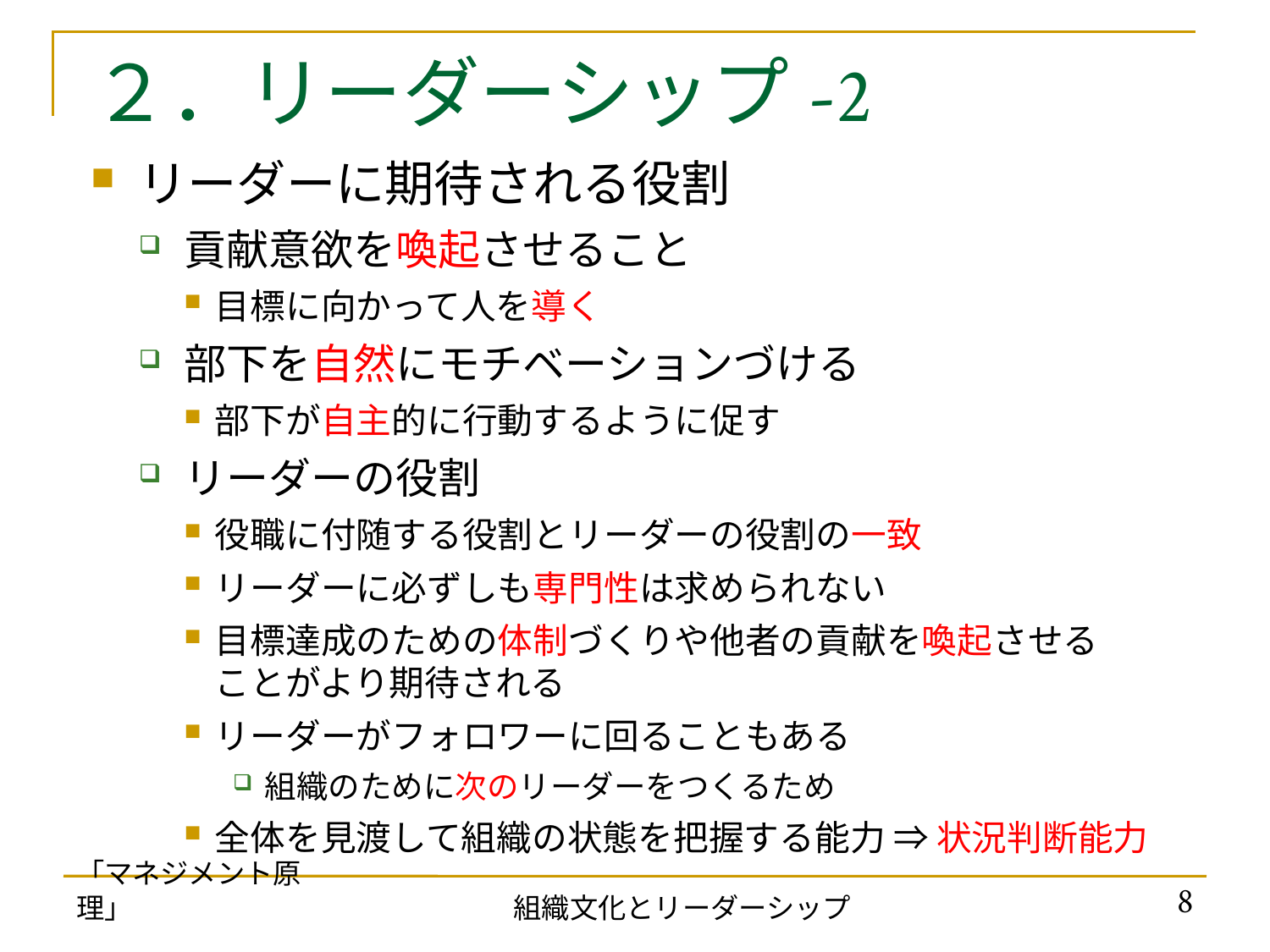

# ２．リーダーシップ-2
リーダーに期待される役割
貢献意欲を喚起させること
目標に向かって人を導く
部下を自然にモチベーションづける
部下が自主的に行動するように促す
リーダーの役割
役職に付随する役割とリーダーの役割の一致
リーダーに必ずしも専門性は求められない
目標達成のための体制づくりや他者の貢献を喚起させる
ことがより期待される
リーダーがフォロワーに回ることもある
組織のために次のリーダーをつくるため
全体を見渡して組織の状態を把握する能力 ⇒ 状況判断能力
「マネジメント原理」
8
組織文化とリーダーシップ